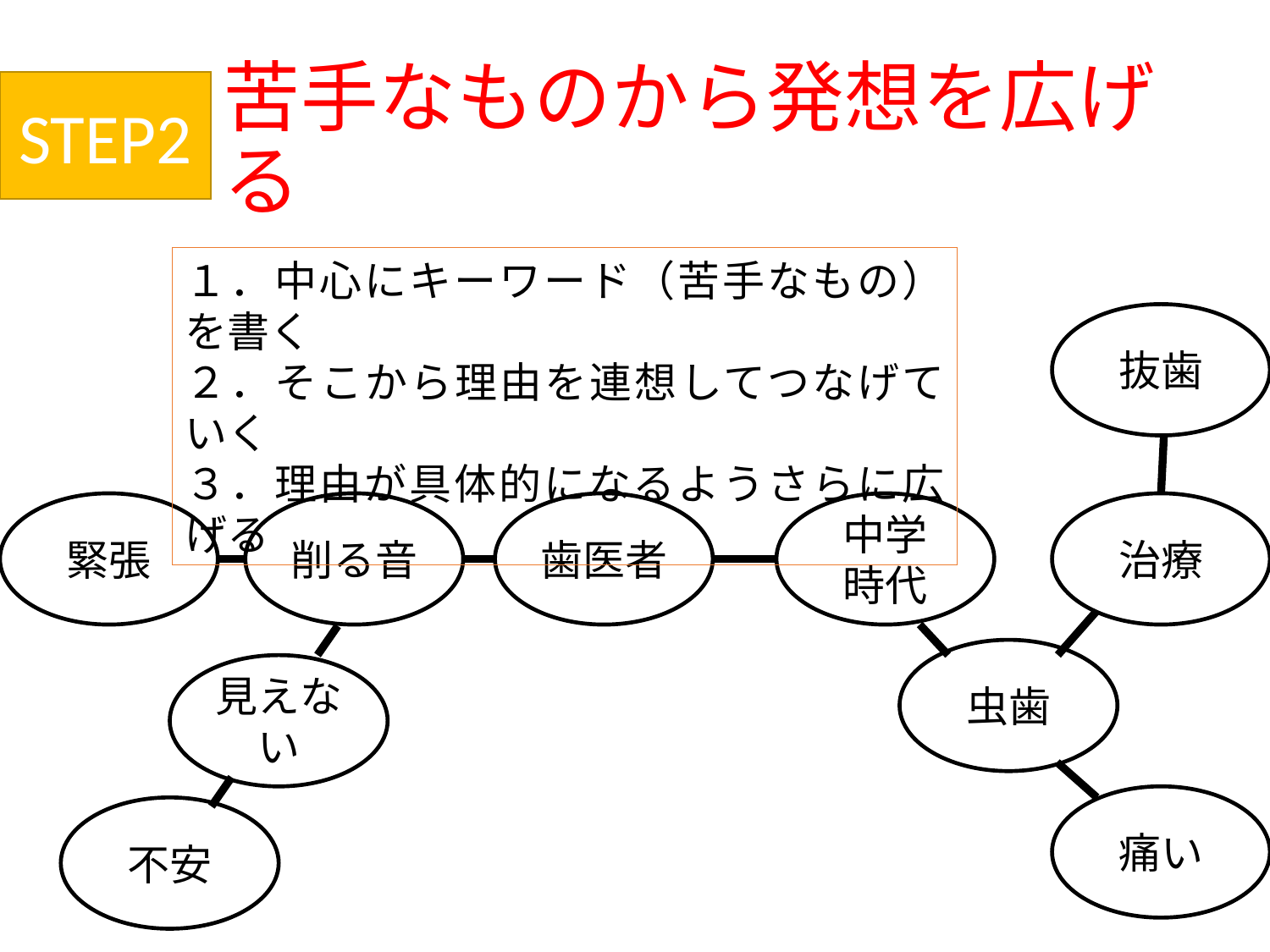

# 苦手なものから発想を広げる
STEP2
１．中心にキーワード（苦手なもの）を書く
２．そこから理由を連想してつなげていく
３．理由が具体的になるようさらに広げる
抜歯
緊張
削る音
治療
中学
時代
歯医者
虫歯
見えない
痛い
不安